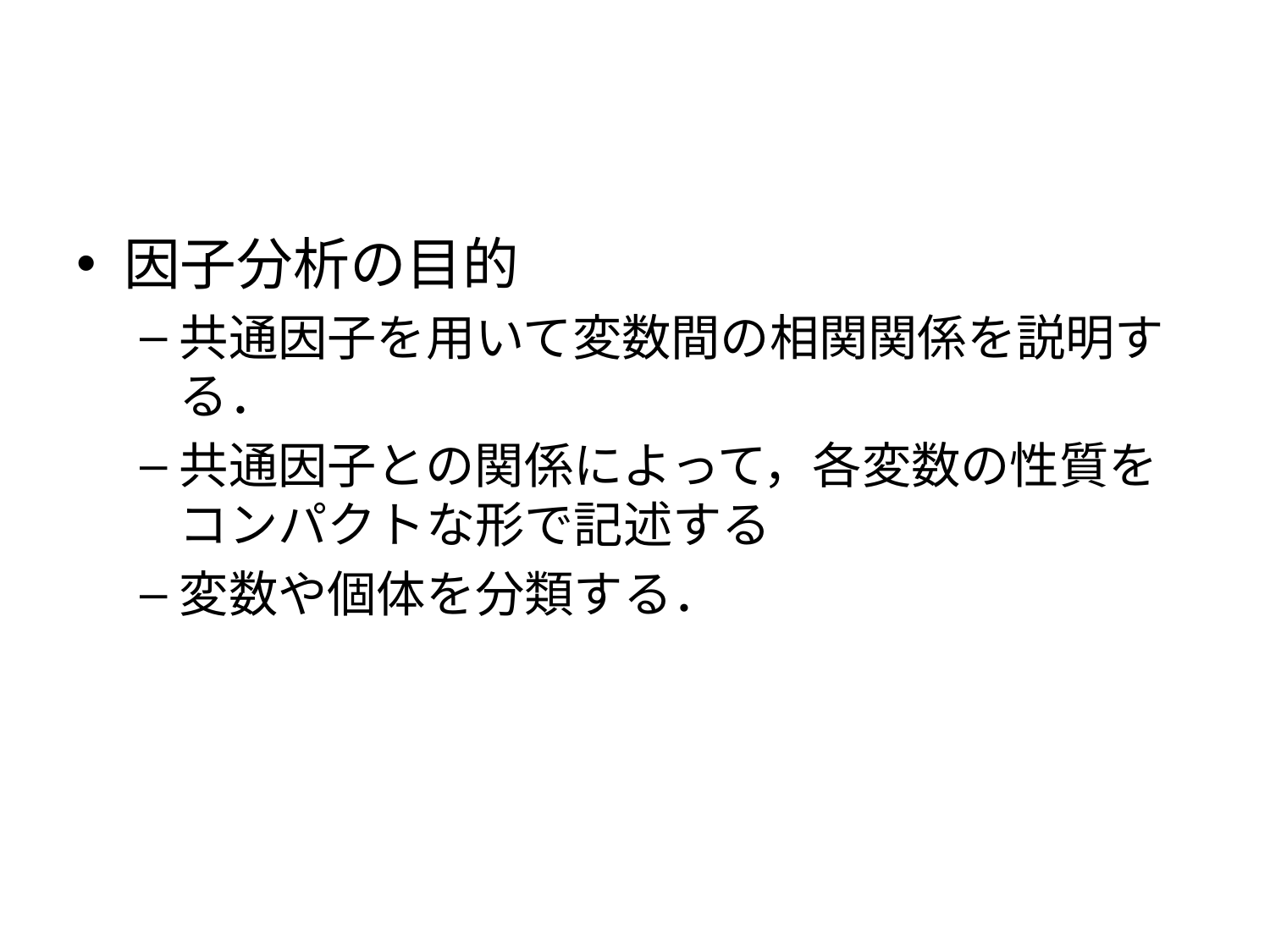

#
因子分析の目的
共通因子を用いて変数間の相関関係を説明する．
共通因子との関係によって，各変数の性質をコンパクトな形で記述する
変数や個体を分類する．